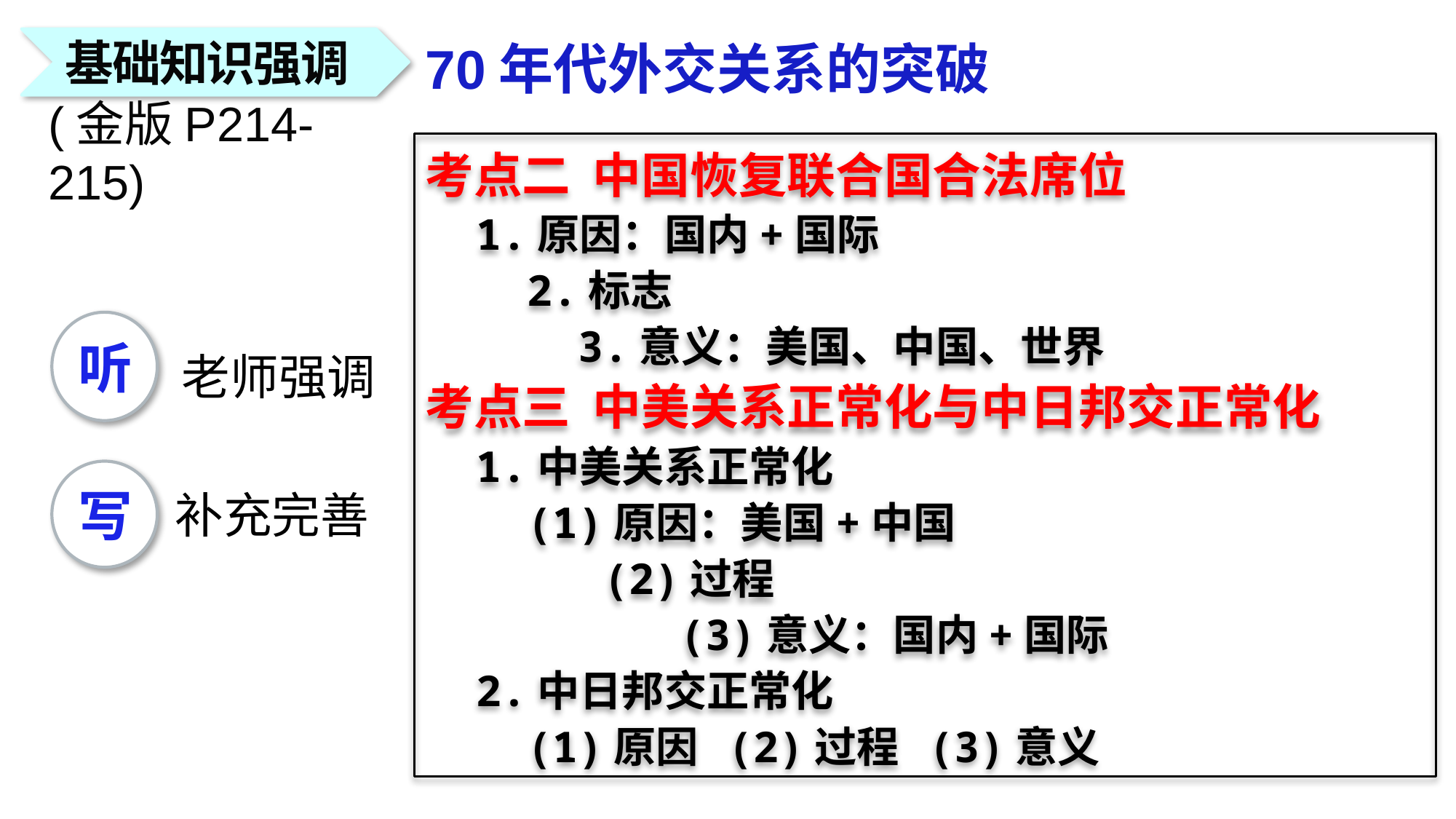

基础知识强调
70年代外交关系的突破
(金版P214-215)
考点二  中国恢复联合国合法席位
  1.原因：国内+国际
    2.标志
      3.意义：美国、中国、世界
考点三  中美关系正常化与中日邦交正常化
  1.中美关系正常化
    (1)原因：美国+中国
       (2)过程
          (3)意义：国内+国际
  2.中日邦交正常化
    (1)原因  (2)过程  (3)意义
听
老师强调
写
补充完善